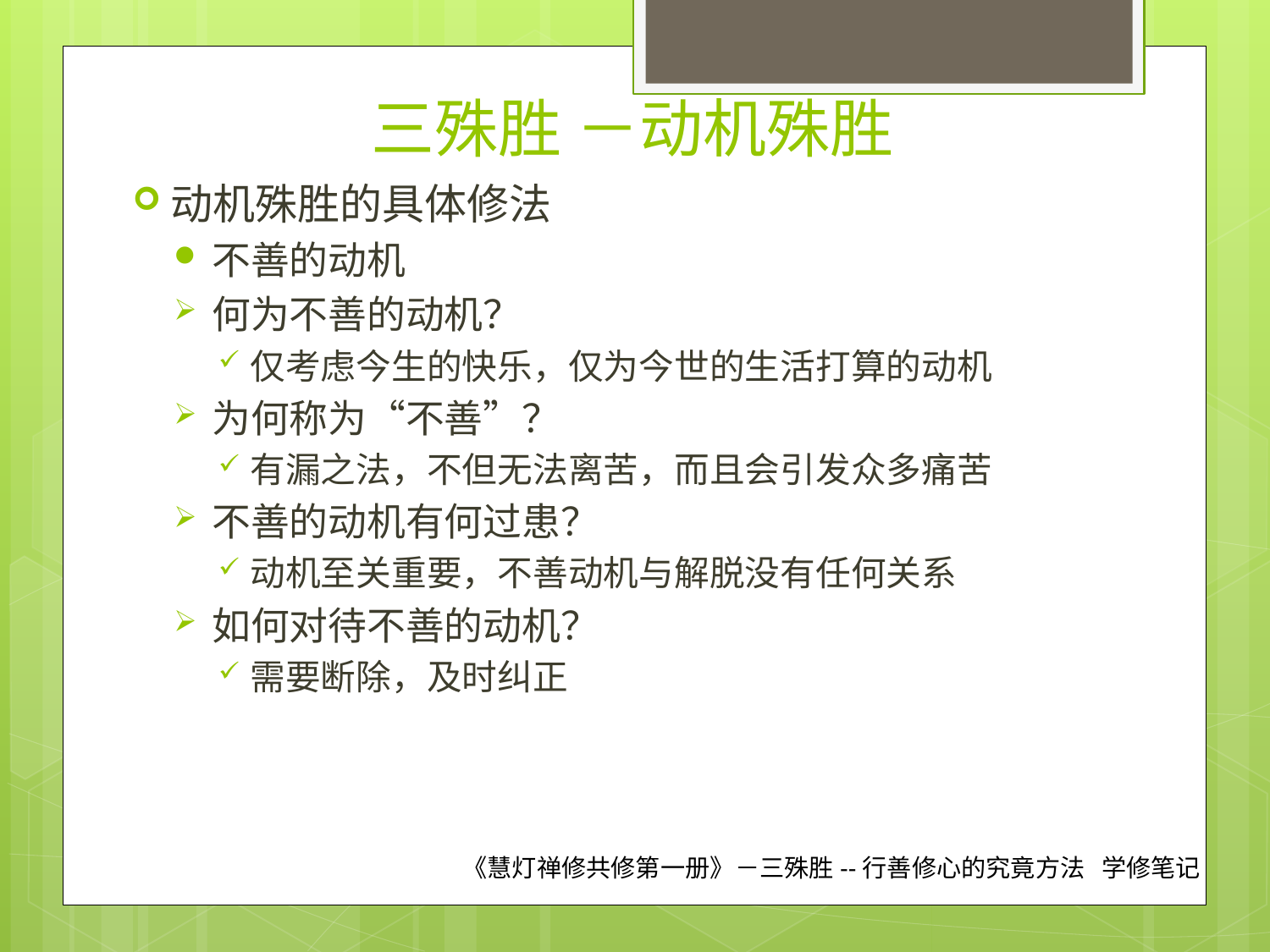

# 三殊胜 －动机殊胜
动机殊胜的具体修法
不善的动机
何为不善的动机？
仅考虑今生的快乐，仅为今世的生活打算的动机
为何称为“不善”？
有漏之法，不但无法离苦，而且会引发众多痛苦
不善的动机有何过患？
动机至关重要，不善动机与解脱没有任何关系
如何对待不善的动机？
需要断除，及时纠正

《慧灯禅修共修第一册》－三殊胜--行善修心的究竟方法   学修笔记